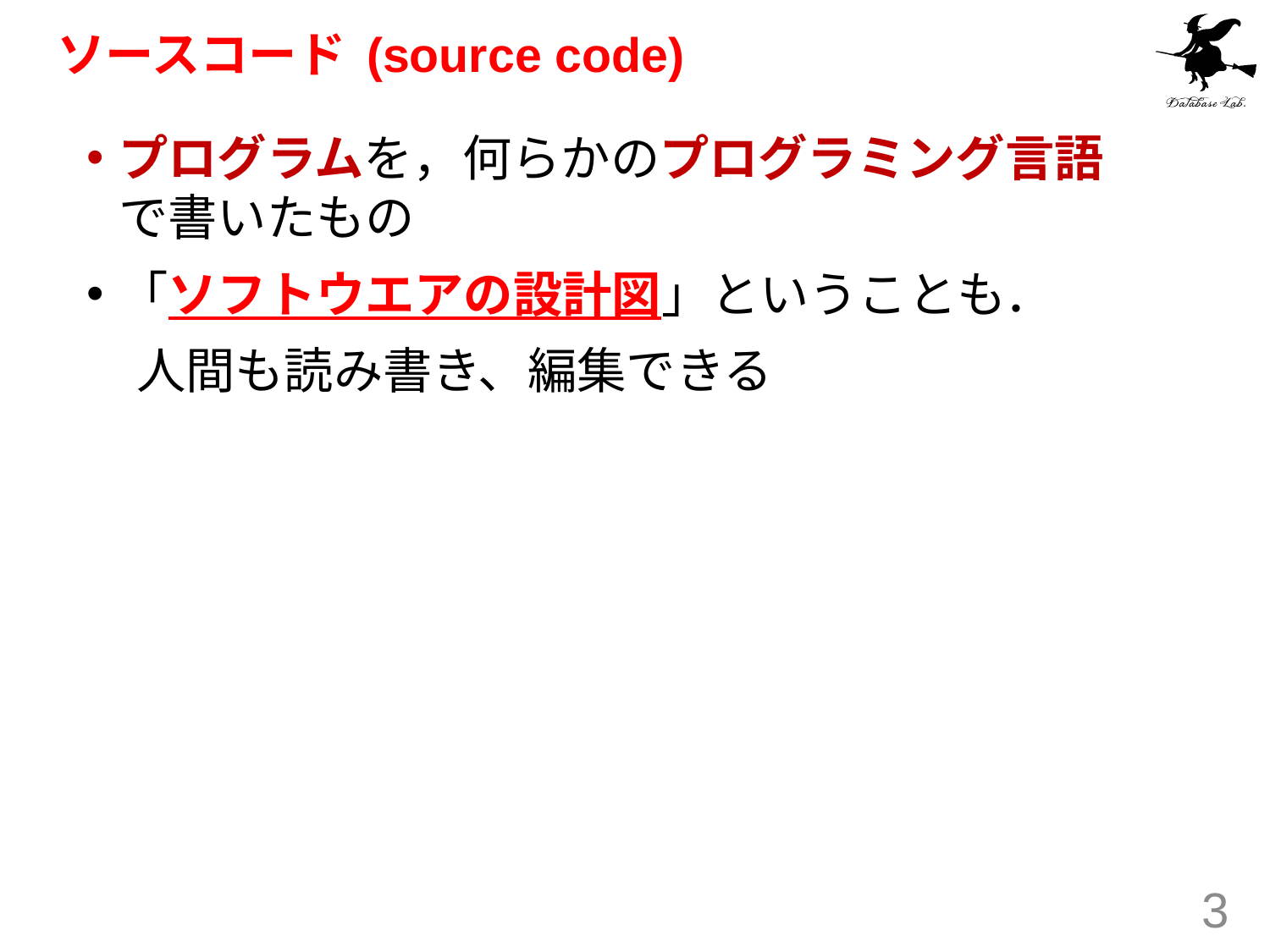

# ソースコード (source code)
プログラムを，何らかのプログラミング言語で書いたもの
「ソフトウエアの設計図」ということも．
　人間も読み書き、編集できる
3